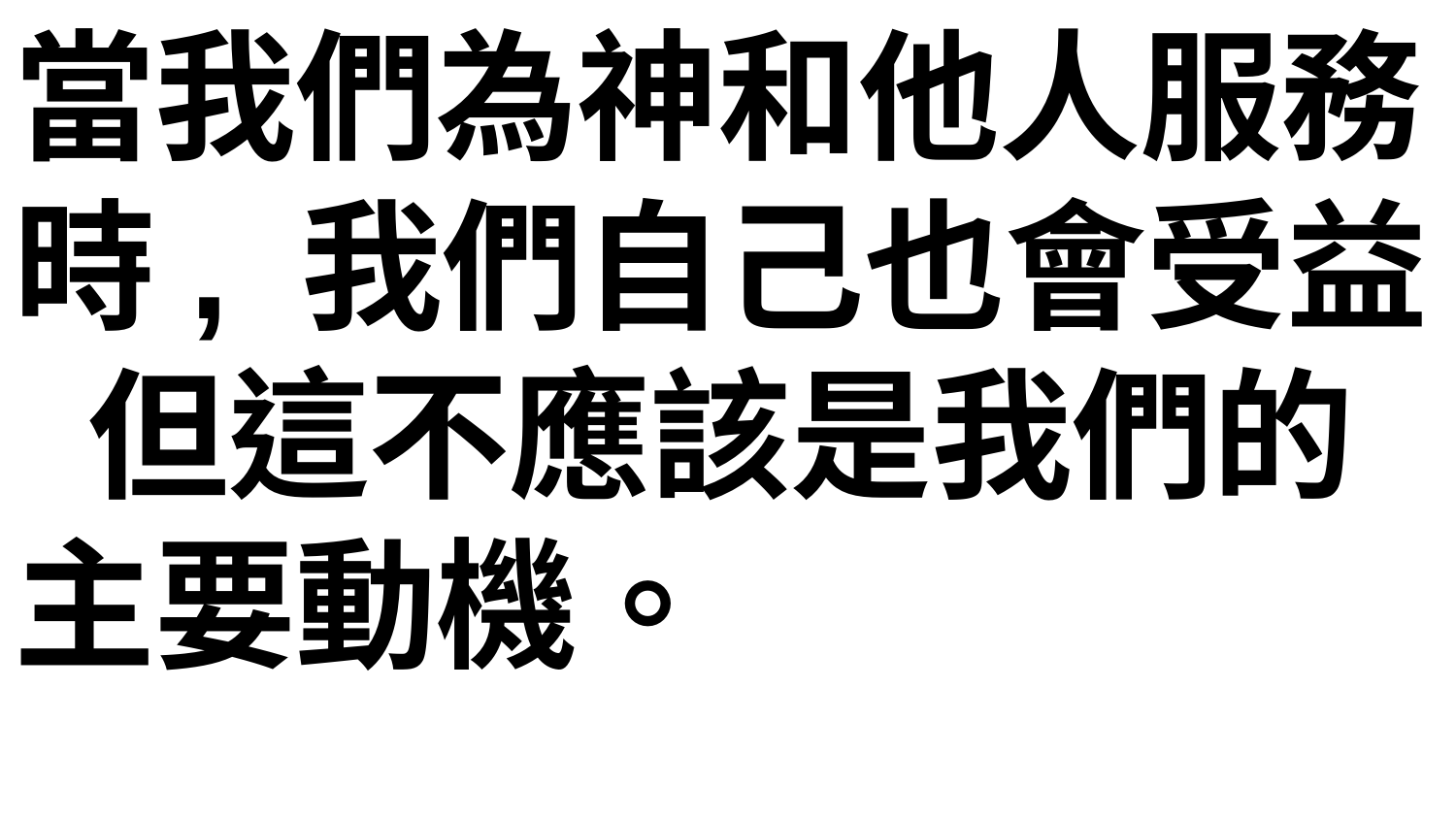

當我們為神和他人服務時, 我們自己也會受益, 但這不應該是我們的主要動機。